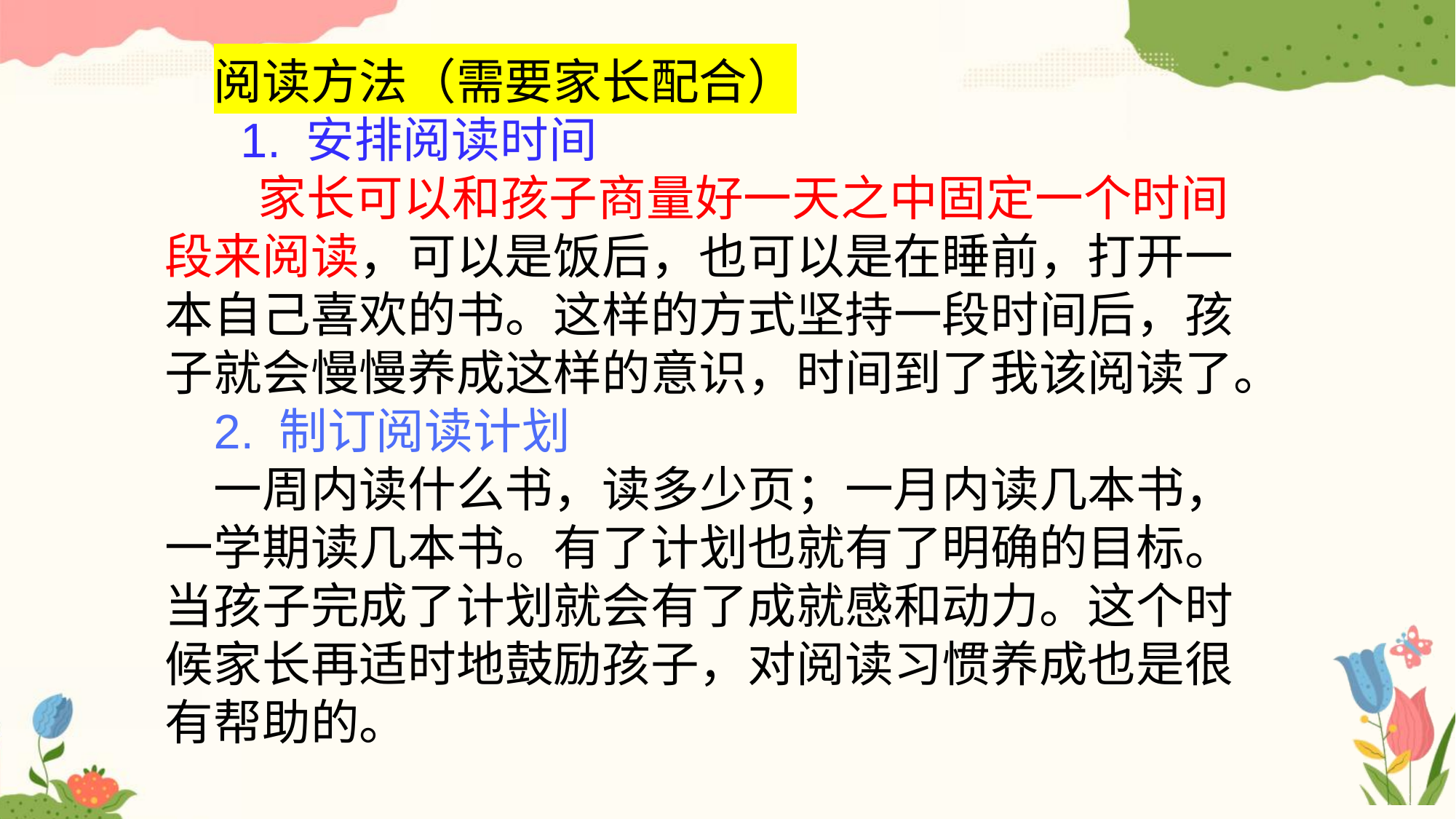

阅读方法（需要家长配合）
  1. 安排阅读时间
   家长可以和孩子商量好一天之中固定一个时间段来阅读，可以是饭后，也可以是在睡前，打开一本自己喜欢的书。这样的方式坚持一段时间后，孩子就会慢慢养成这样的意识，时间到了我该阅读了。
2. 制订阅读计划
一周内读什么书，读多少页；一月内读几本书，一学期读几本书。有了计划也就有了明确的目标。当孩子完成了计划就会有了成就感和动力。这个时候家长再适时地鼓励孩子，对阅读习惯养成也是很有帮助的。